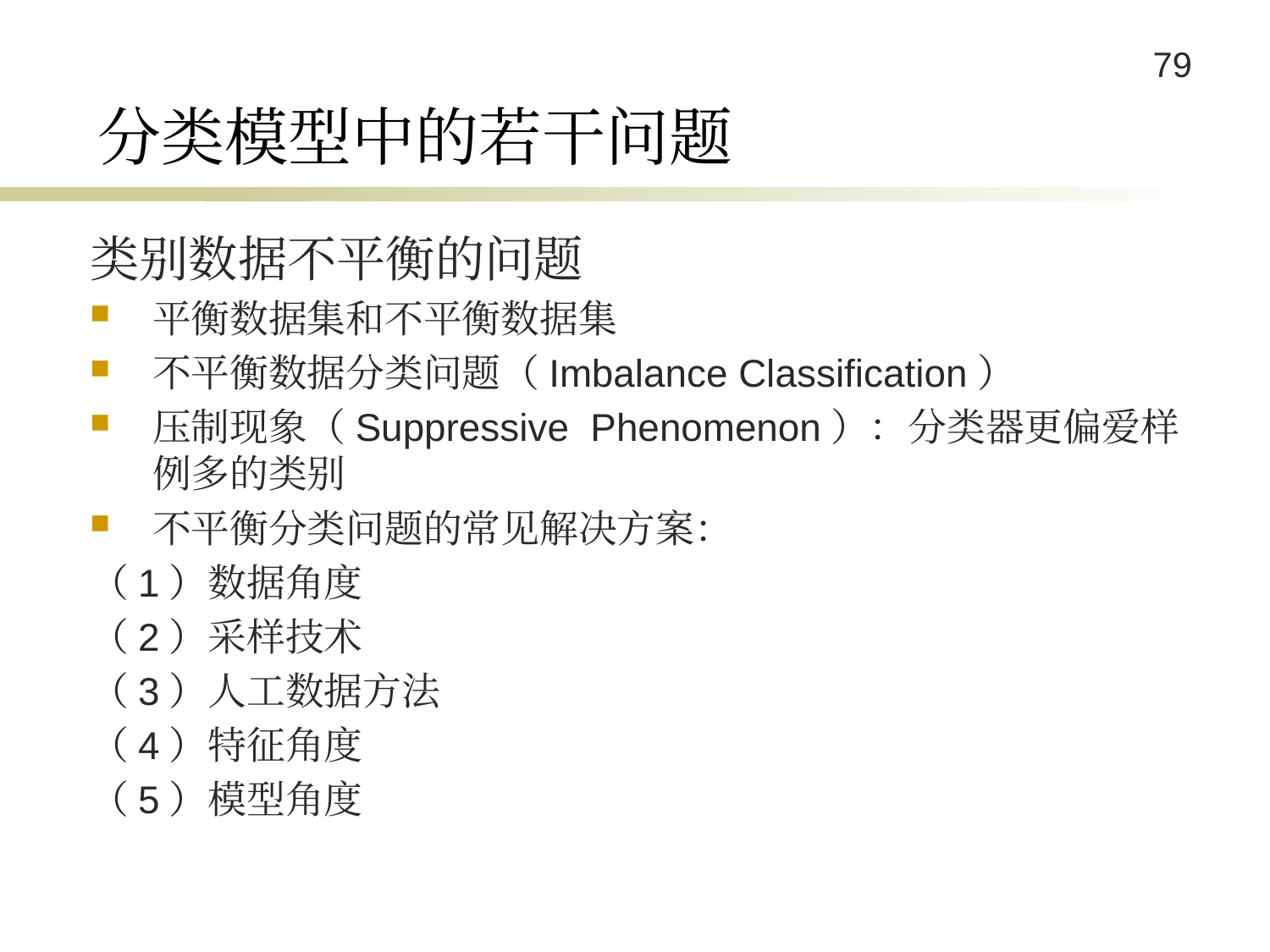

# 分类模型中的若干问题
类别数据不平衡的问题
平衡数据集和不平衡数据集
不平衡数据分类问题（Imbalance Classification）
压制现象（Suppressive  Phenomenon）：分类器更偏爱样例多的类别
不平衡分类问题的常见解决方案：
（1）数据角度
（2）采样技术
（3）人工数据方法
（4）特征角度
（5）模型角度